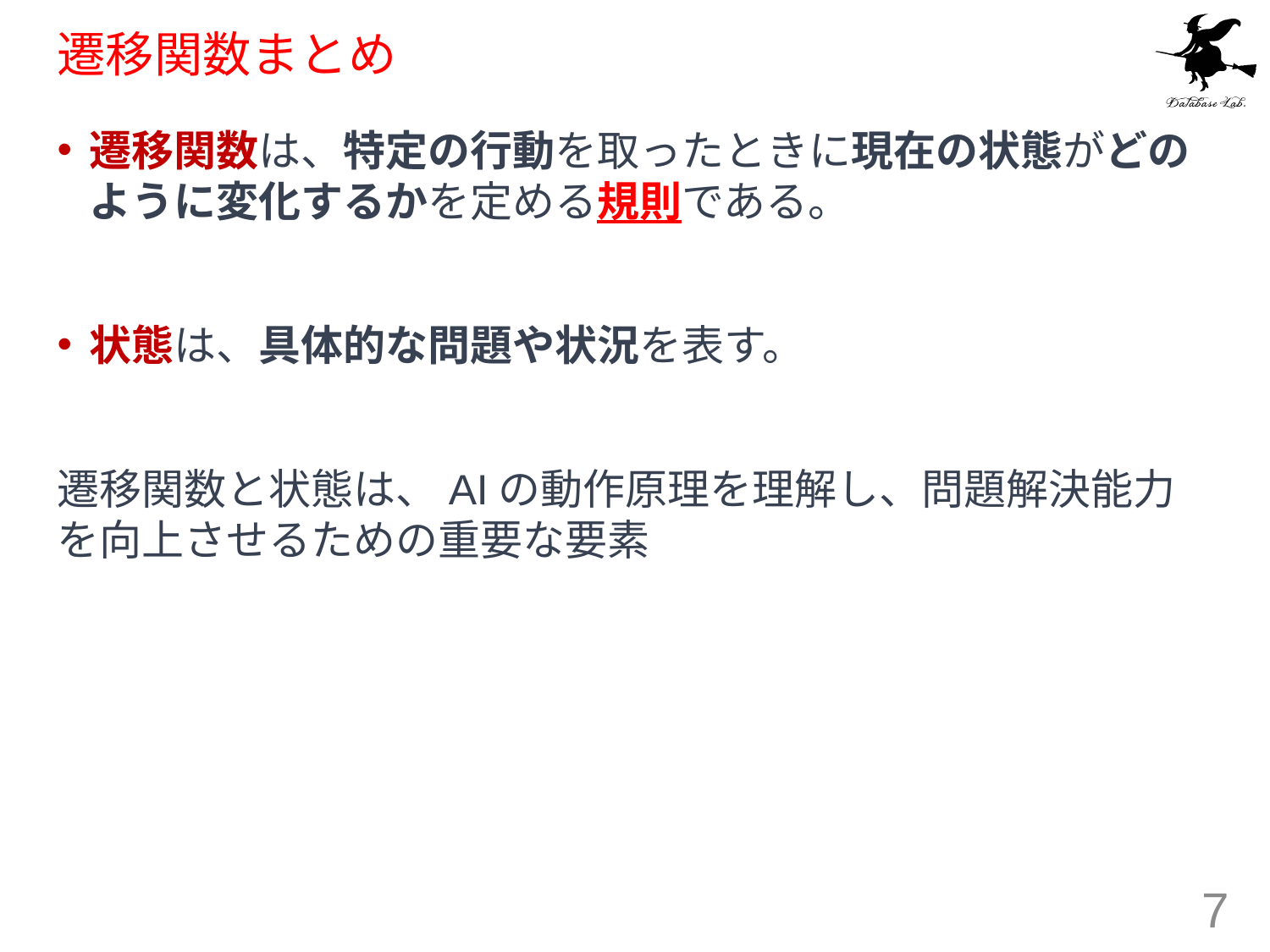

# 遷移関数まとめ
遷移関数は、特定の行動を取ったときに現在の状態がどのように変化するかを定める規則である。

状態は、具体的な問題や状況を表す。

遷移関数と状態は、AIの動作原理を理解し、問題解決能力を向上させるための重要な要素

7